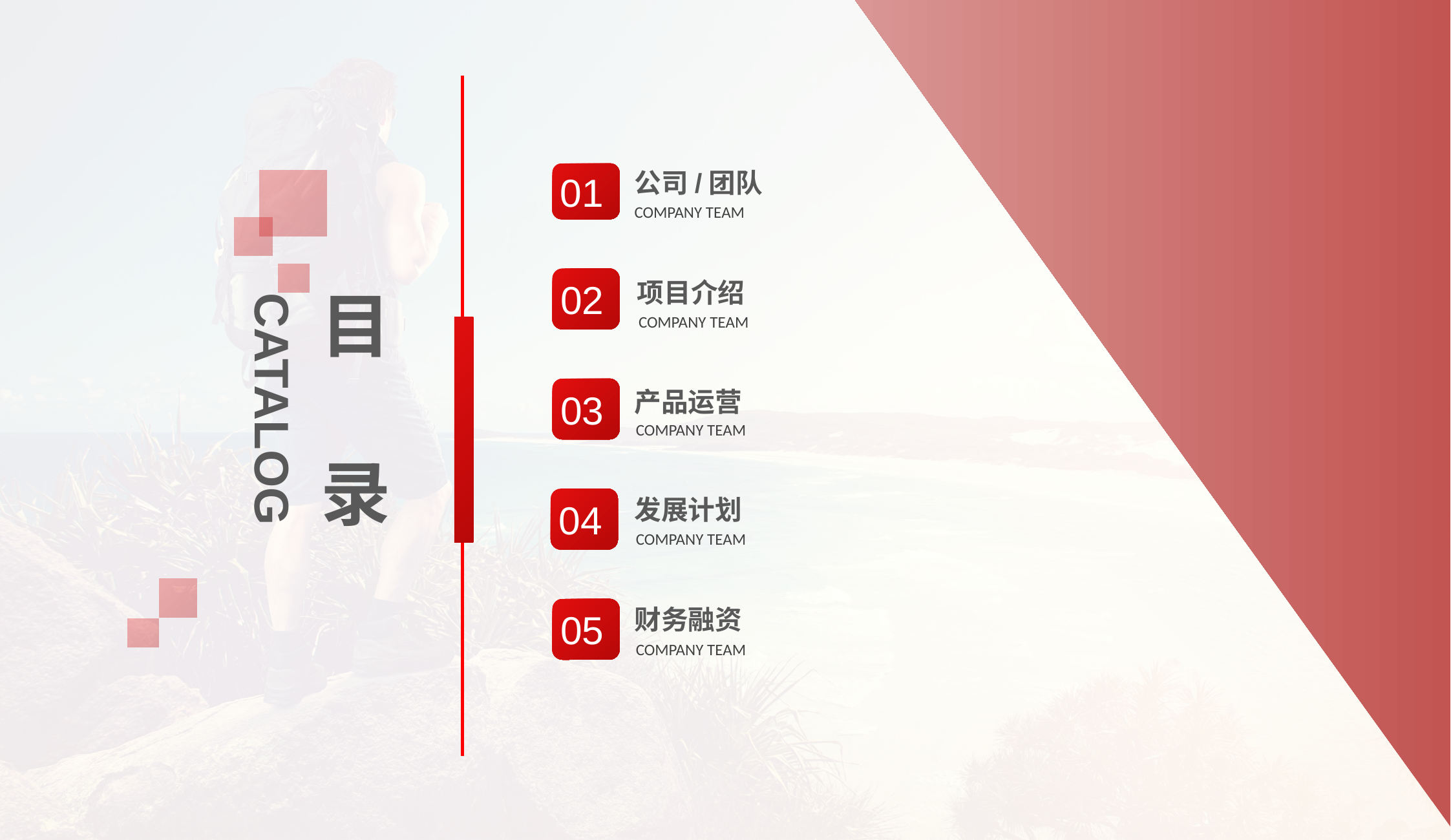

公司/团队
COMPANY TEAM
01

02
项目介绍
COMPANY TEAM
目
   录
CATALOG
03
产品运营
COMPANY TEAM
发展计划
COMPANY TEAM
04

财务融资
COMPANY TEAM
05